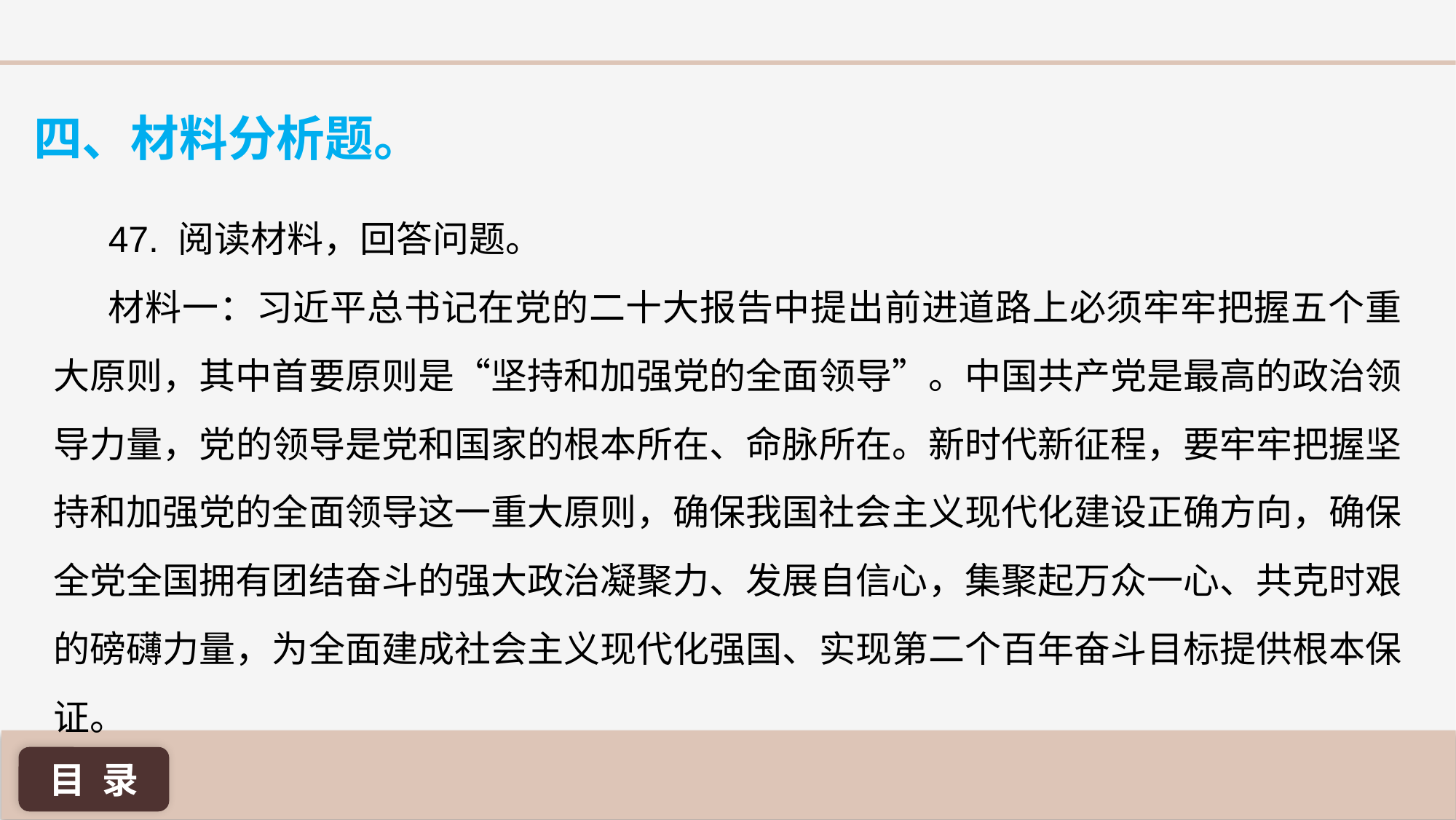

四、材料分析题。
47. 阅读材料，回答问题。
材料一：习近平总书记在党的二十大报告中提出前进道路上必须牢牢把握五个重大原则，其中首要原则是“坚持和加强党的全面领导”。中国共产党是最高的政治领导力量，党的领导是党和国家的根本所在、命脉所在。新时代新征程，要牢牢把握坚持和加强党的全面领导这一重大原则，确保我国社会主义现代化建设正确方向，确保全党全国拥有团结奋斗的强大政治凝聚力、发展自信心，集聚起万众一心、共克时艰的磅礴力量，为全面建成社会主义现代化强国、实现第二个百年奋斗目标提供根本保证。